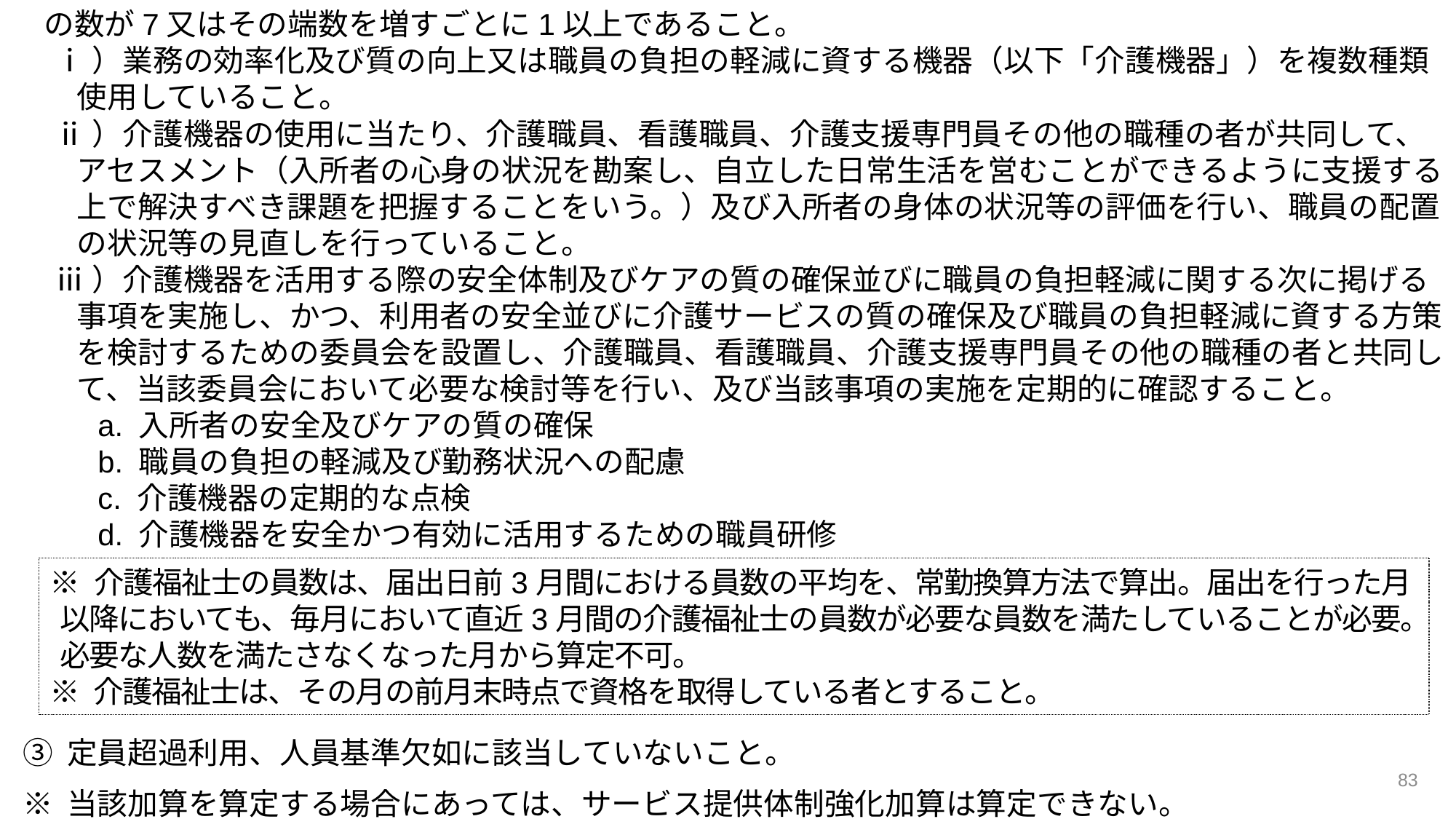

の数が7又はその端数を増すごとに1以上であること。
ⅰ）業務の効率化及び質の向上又は職員の負担の軽減に資する機器（以下「介護機器」）を複数種類使用していること。
ⅱ）介護機器の使用に当たり、介護職員、看護職員、介護支援専門員その他の職種の者が共同して、アセスメント（入所者の心身の状況を勘案し、自立した日常生活を営むことができるように支援する上で解決すべき課題を把握することをいう。）及び入所者の身体の状況等の評価を行い、職員の配置の状況等の見直しを行っていること。
ⅲ）介護機器を活用する際の安全体制及びケアの質の確保並びに職員の負担軽減に関する次に掲げる事項を実施し、かつ、利用者の安全並びに介護サービスの質の確保及び職員の負担軽減に資する方策を検討するための委員会を設置し、介護職員、看護職員、介護支援専門員その他の職種の者と共同して、当該委員会において必要な検討等を行い、及び当該事項の実施を定期的に確認すること。
a. 入所者の安全及びケアの質の確保
b. 職員の負担の軽減及び勤務状況への配慮
c. 介護機器の定期的な点検
d. 介護機器を安全かつ有効に活用するための職員研修

③ 定員超過利用、人員基準欠如に該当していないこと。

※ 当該加算を算定する場合にあっては、サービス提供体制強化加算は算定できない。
※ 介護福祉士の員数は、届出日前3月間における員数の平均を、常勤換算方法で算出。届出を行った月以降においても、毎月において直近3月間の介護福祉士の員数が必要な員数を満たしていることが必要。必要な人数を満たさなくなった月から算定不可。
※ 介護福祉士は、その月の前月末時点で資格を取得している者とすること。
83